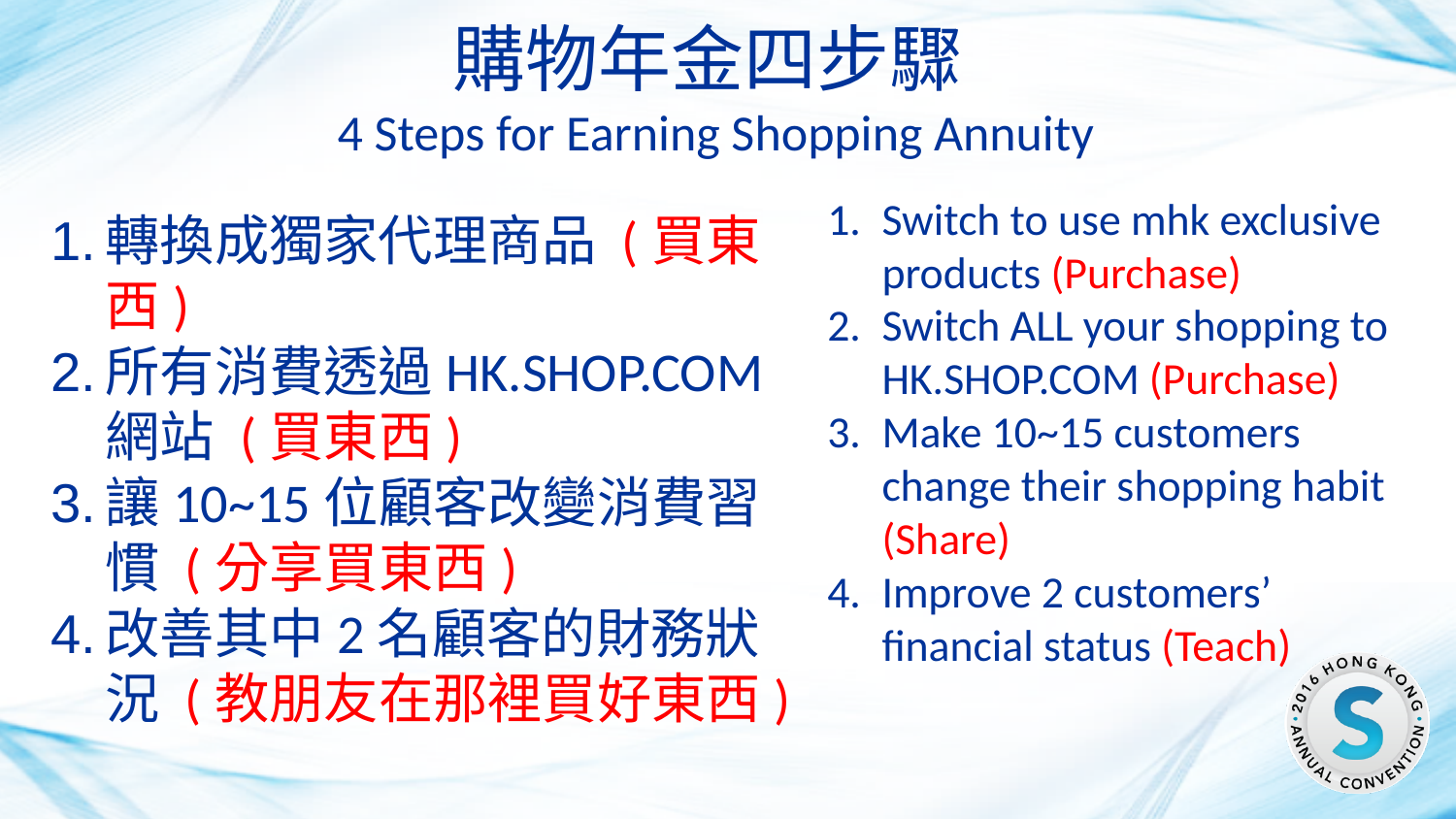

購物年金四步驟
4 Steps for Earning Shopping Annuity
Switch to use mhk exclusive products (Purchase)
Switch ALL your shopping to HK.SHOP.COM (Purchase)
Make 10~15 customers change their shopping habit (Share)
Improve 2 customers’ financial status (Teach)

轉換成獨家代理商品 (買東西)
所有消費透過HK.SHOP.COM 網站 (買東西)
讓10~15位顧客改變消費習慣 (分享買東西)
改善其中2名顧客的財務狀況 (教朋友在那裡買好東西)